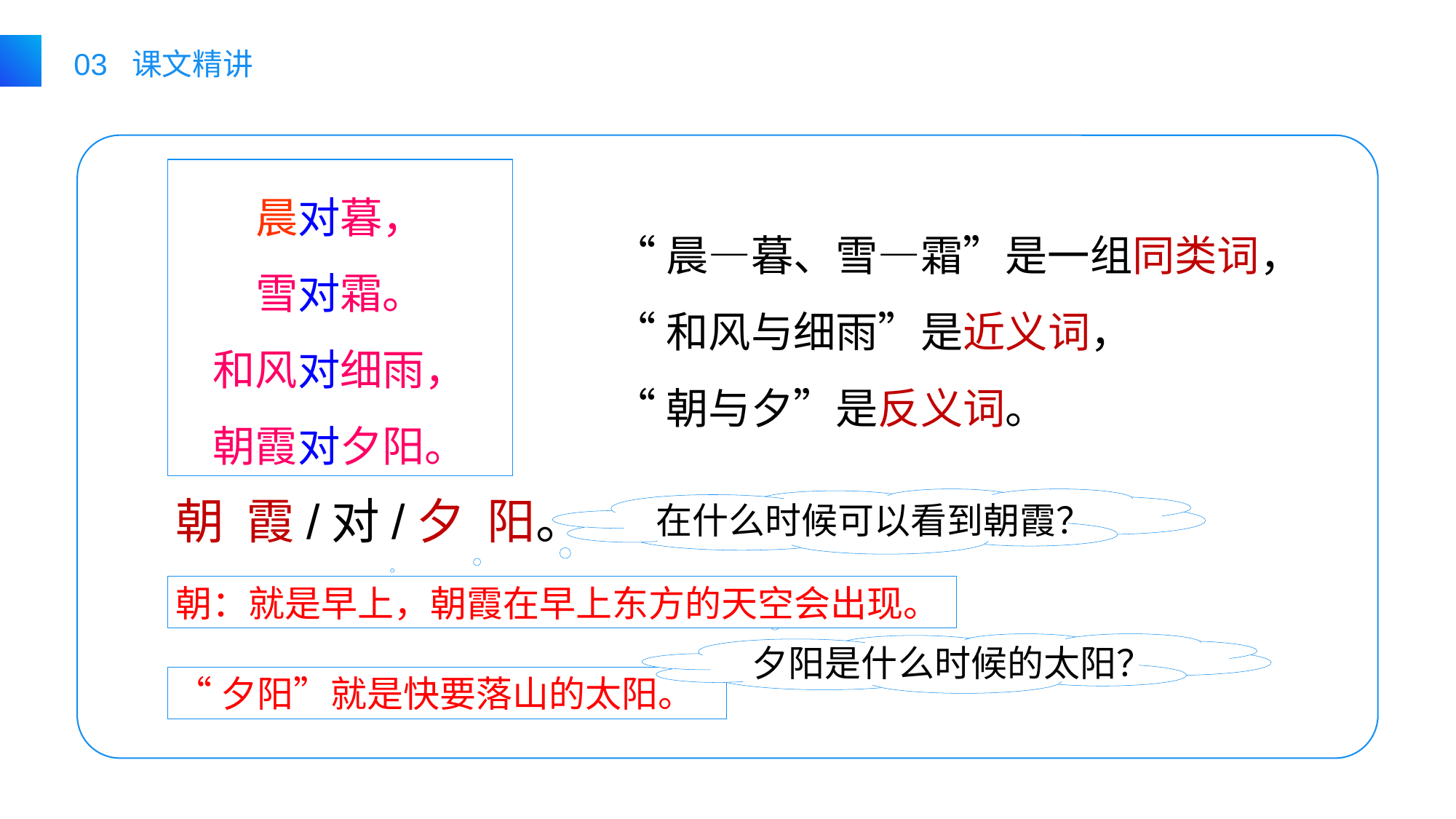

03  课文精讲

晨对暮，
雪对霜。
和风对细雨，
朝霞对夕阳。
“晨—暮、雪—霜”是一组同类词，
“和风与细雨”是近义词，
“朝与夕”是反义词。

朝  霞/对/夕  阳。
在什么时候可以看到朝霞？
朝：就是早上，朝霞在早上东方的天空会出现。
夕阳是什么时候的太阳？
“夕阳”就是快要落山的太阳。